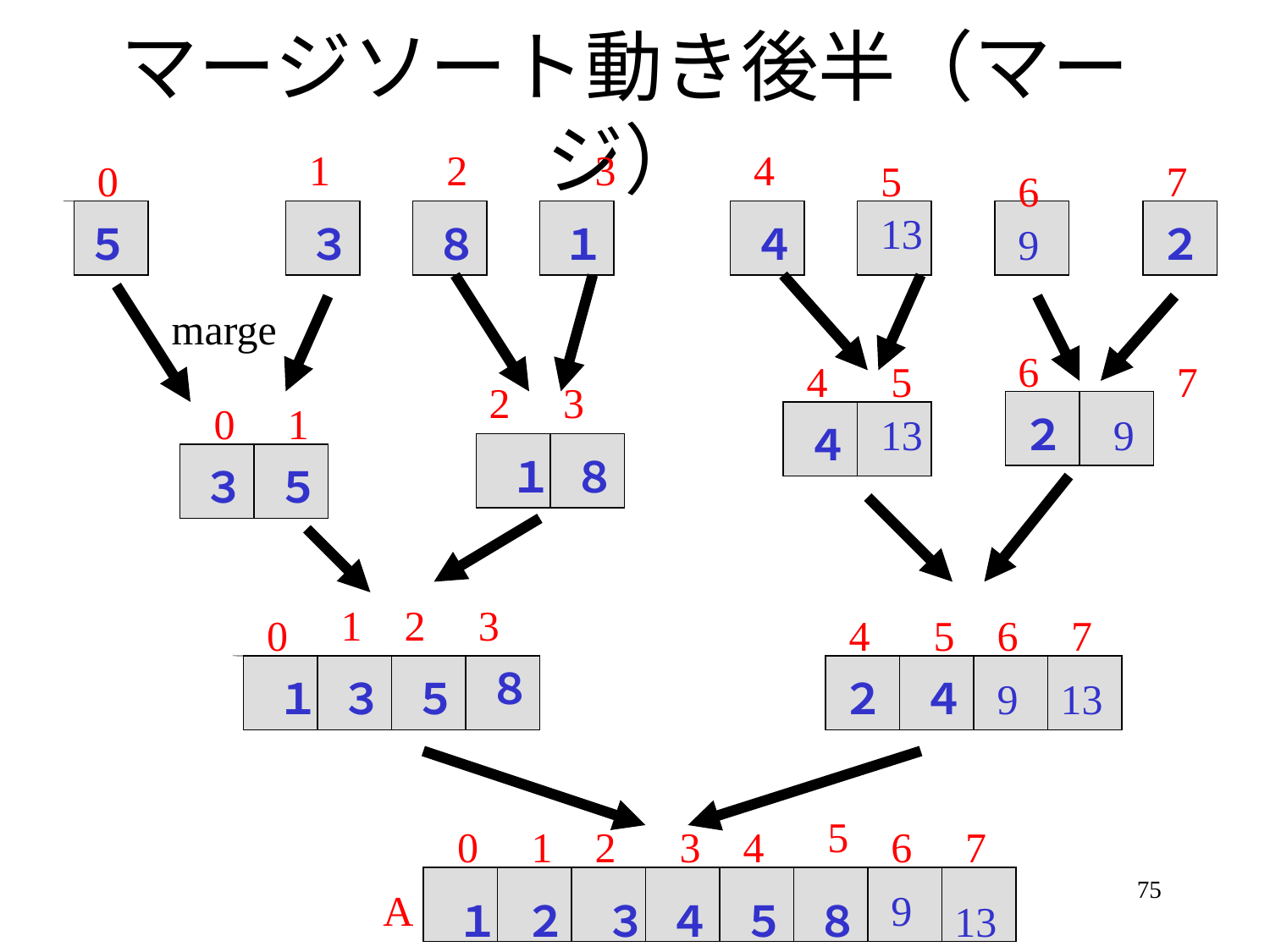

# マージソート動き後半（マージ）
1
2
3
4
0
5
7
6

13

５
３
８
１
４
9
２

marge

6
4
5
7
2
3
0
1

6

7

13
２
9
４

１
８
３
５

1
2
3
0
4
5
6
7

８

１
３
５
２
４
9
13

5
0
1
2
3
4
6
7

75

A
9
１
２
３
４
５
８
13